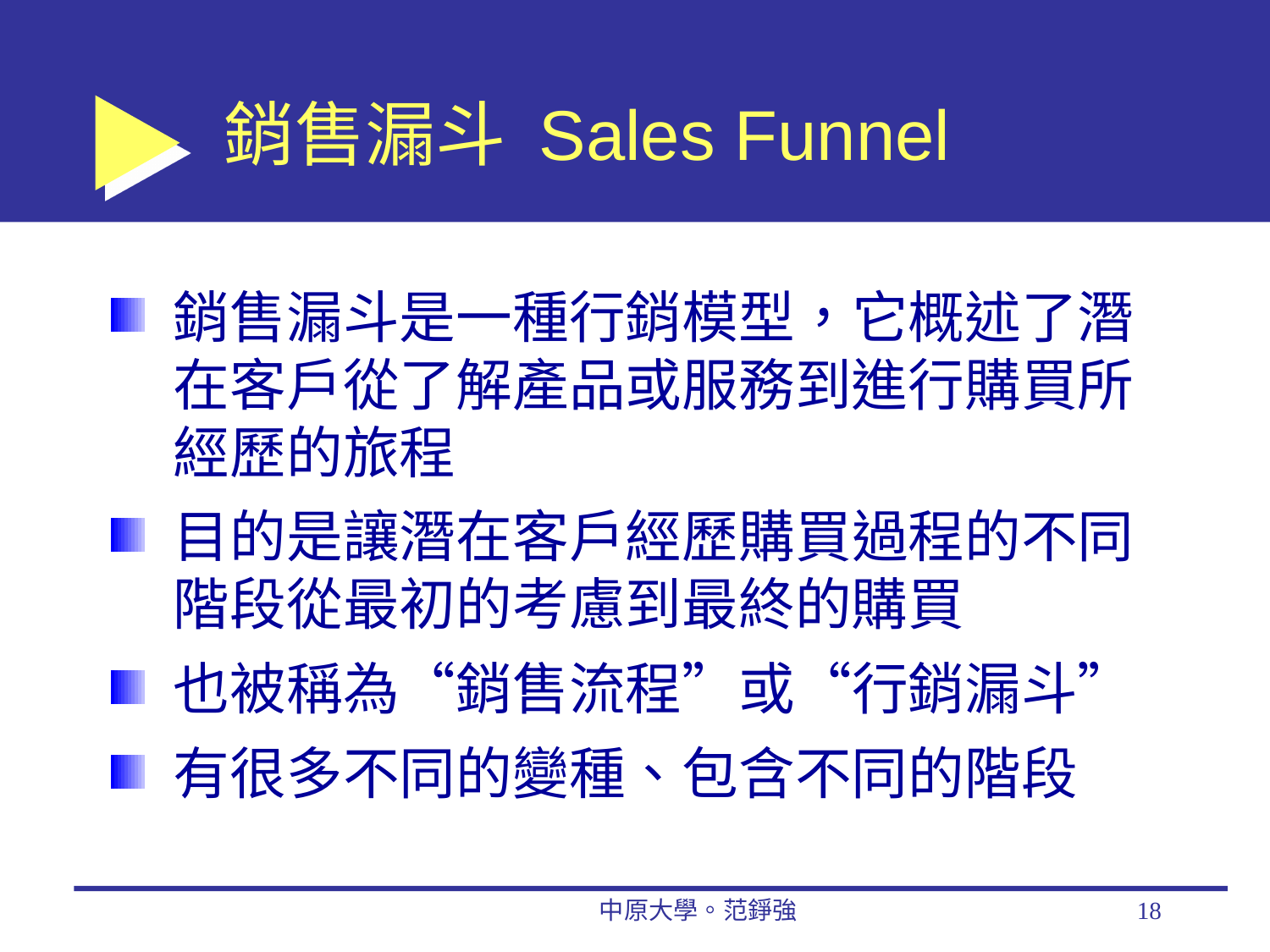

# 銷售漏斗 Sales Funnel
銷售漏斗是一種行銷模型，它概述了潛在客戶從了解產品或服務到進行購買所經歷的旅程
目的是讓潛在客戶經歷購買過程的不同階段從最初的考慮到最終的購買
也被稱為“銷售流程”或“行銷漏斗”
有很多不同的變種、包含不同的階段
中原大學。范錚強
18